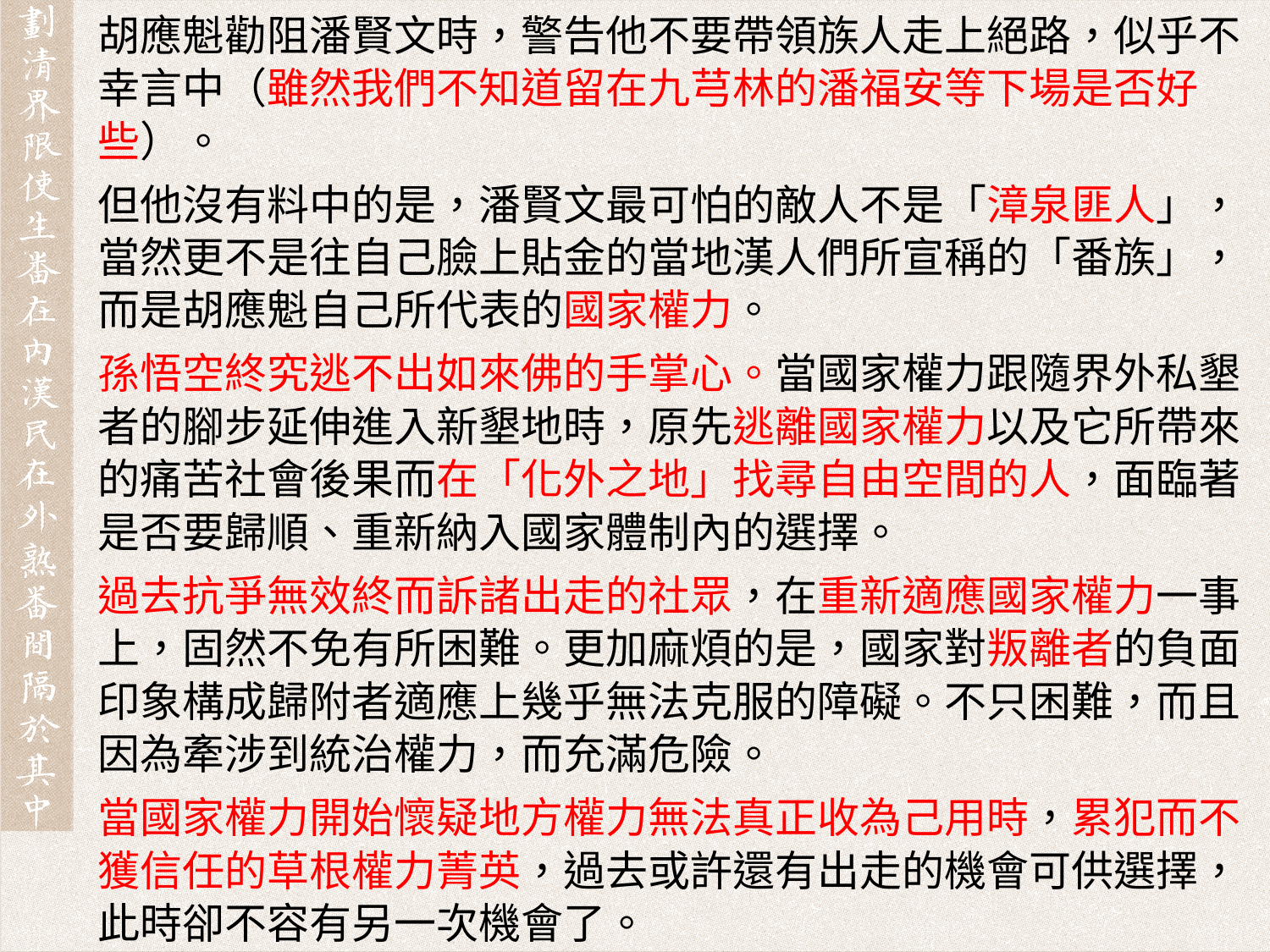

胡應魁勸阻潘賢文時，警告他不要帶領族人走上絕路，似乎不幸言中（雖然我們不知道留在九芎林的潘福安等下場是否好些）。
但他沒有料中的是，潘賢文最可怕的敵人不是「漳泉匪人」，當然更不是往自己臉上貼金的當地漢人們所宣稱的「番族」，而是胡應魁自己所代表的國家權力。
孫悟空終究逃不出如來佛的手掌心。當國家權力跟隨界外私墾者的腳步延伸進入新墾地時，原先逃離國家權力以及它所帶來的痛苦社會後果而在「化外之地」找尋自由空間的人，面臨著是否要歸順、重新納入國家體制內的選擇。
過去抗爭無效終而訴諸出走的社眾，在重新適應國家權力一事上，固然不免有所困難。更加麻煩的是，國家對叛離者的負面印象構成歸附者適應上幾乎無法克服的障礙。不只困難，而且因為牽涉到統治權力，而充滿危險。
當國家權力開始懷疑地方權力無法真正收為己用時，累犯而不獲信任的草根權力菁英，過去或許還有出走的機會可供選擇，此時卻不容有另一次機會了。